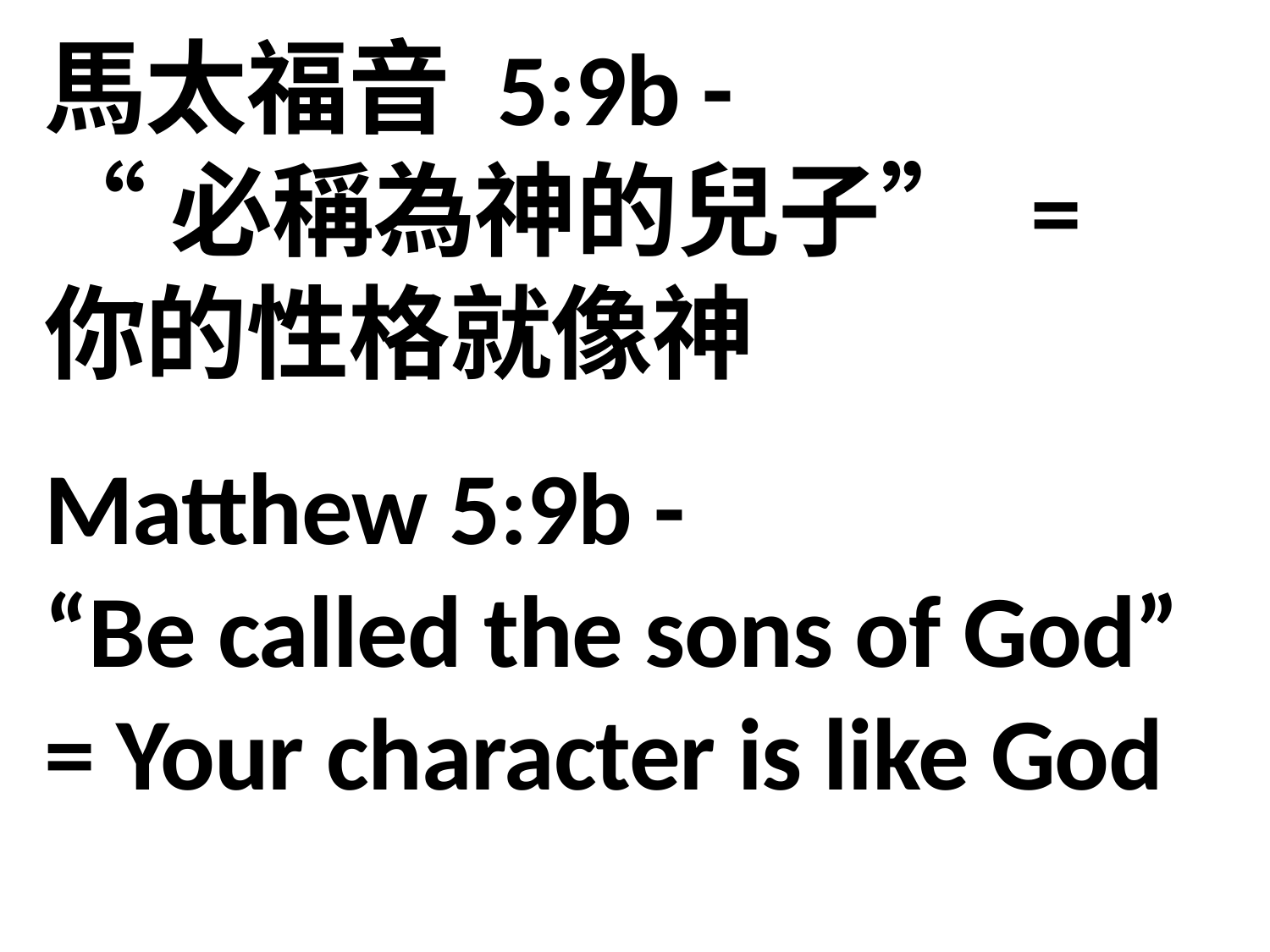

馬太福音 5:9b -
“必稱為神的兒子” =
你的性格就像神

Matthew 5:9b -
“Be called the sons of God” = Your character is like God